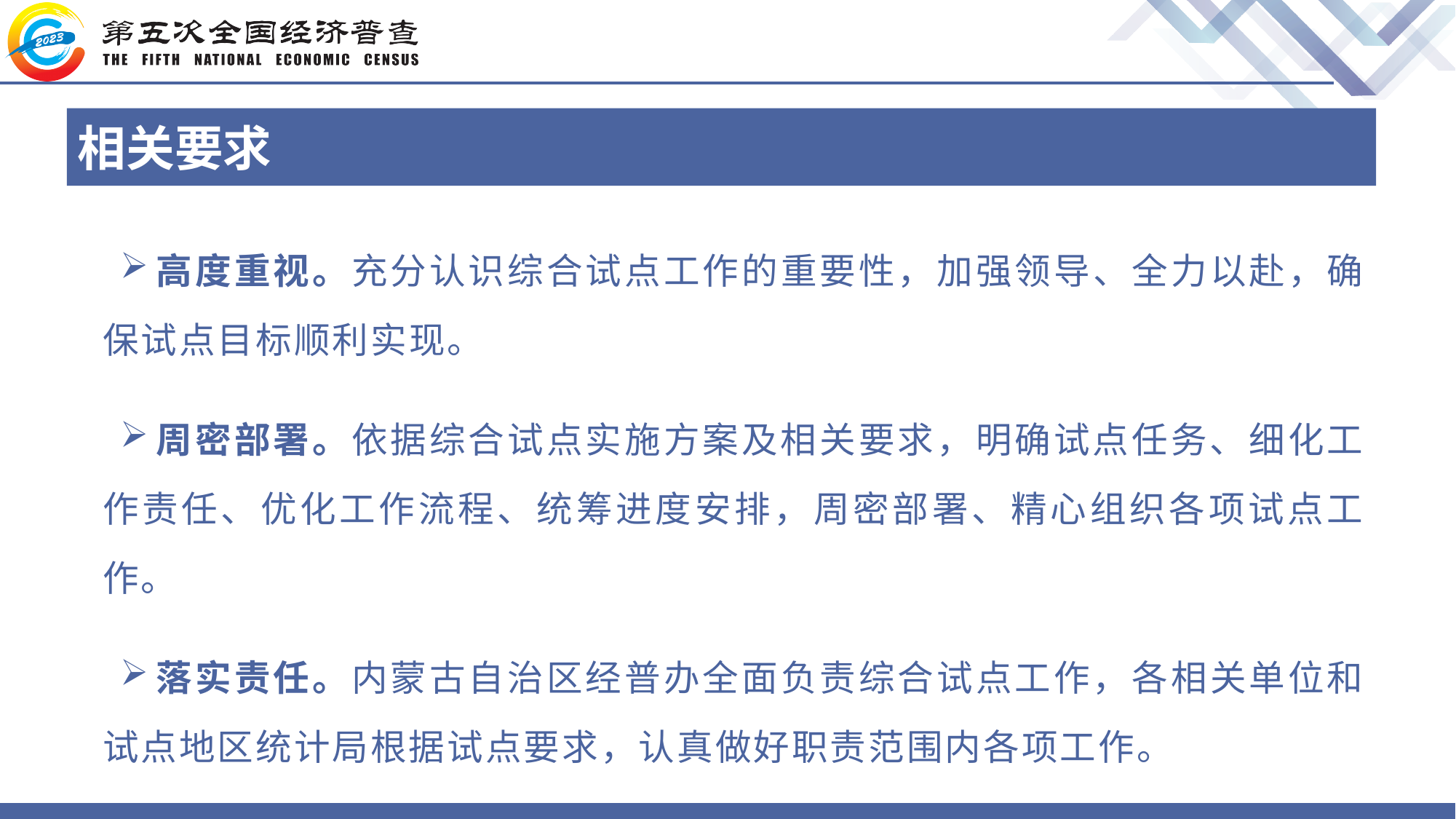

# 相关要求
高度重视。充分认识综合试点工作的重要性，加强领导、全力以赴，确保试点目标顺利实现。
周密部署。依据综合试点实施方案及相关要求，明确试点任务、细化工作责任、优化工作流程、统筹进度安排，周密部署、精心组织各项试点工作。
落实责任。内蒙古自治区经普办全面负责综合试点工作，各相关单位和试点地区统计局根据试点要求，认真做好职责范围内各项工作。